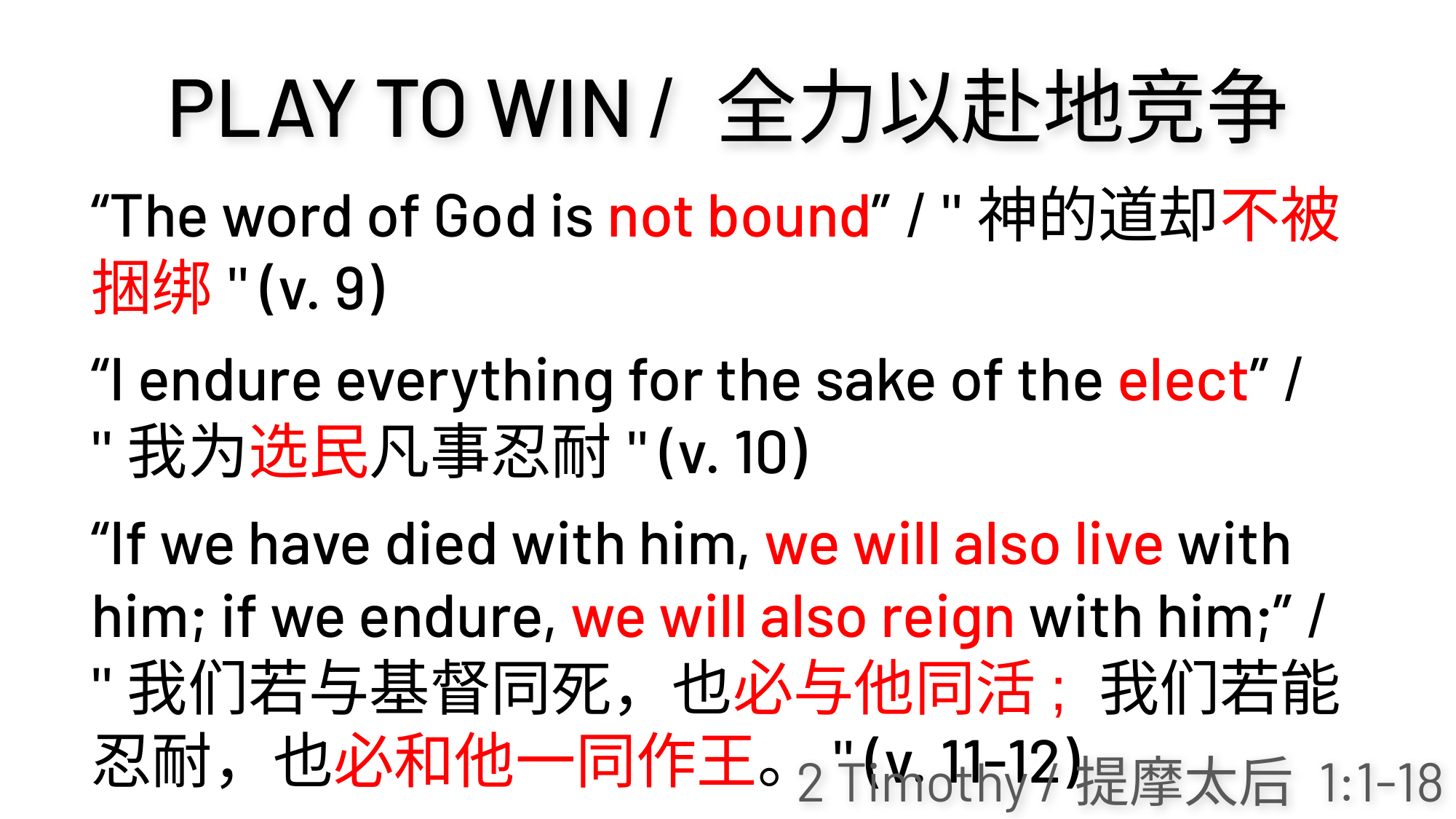

PLAY TO WIN / 全力以赴地竞争
“The word of God is not bound” / "神的道却不被捆绑" (v. 9)
“I endure everything for the sake of the elect” / "我为选民凡事忍耐" (v. 10)
“If we have died with him, we will also live with him; if we endure, we will also reign with him;” / "我们若与基督同死，也必与他同活; 我们若能忍耐，也必和他一同作王。" (v. 11-12)
2 Timothy /提摩太后 1:1-18